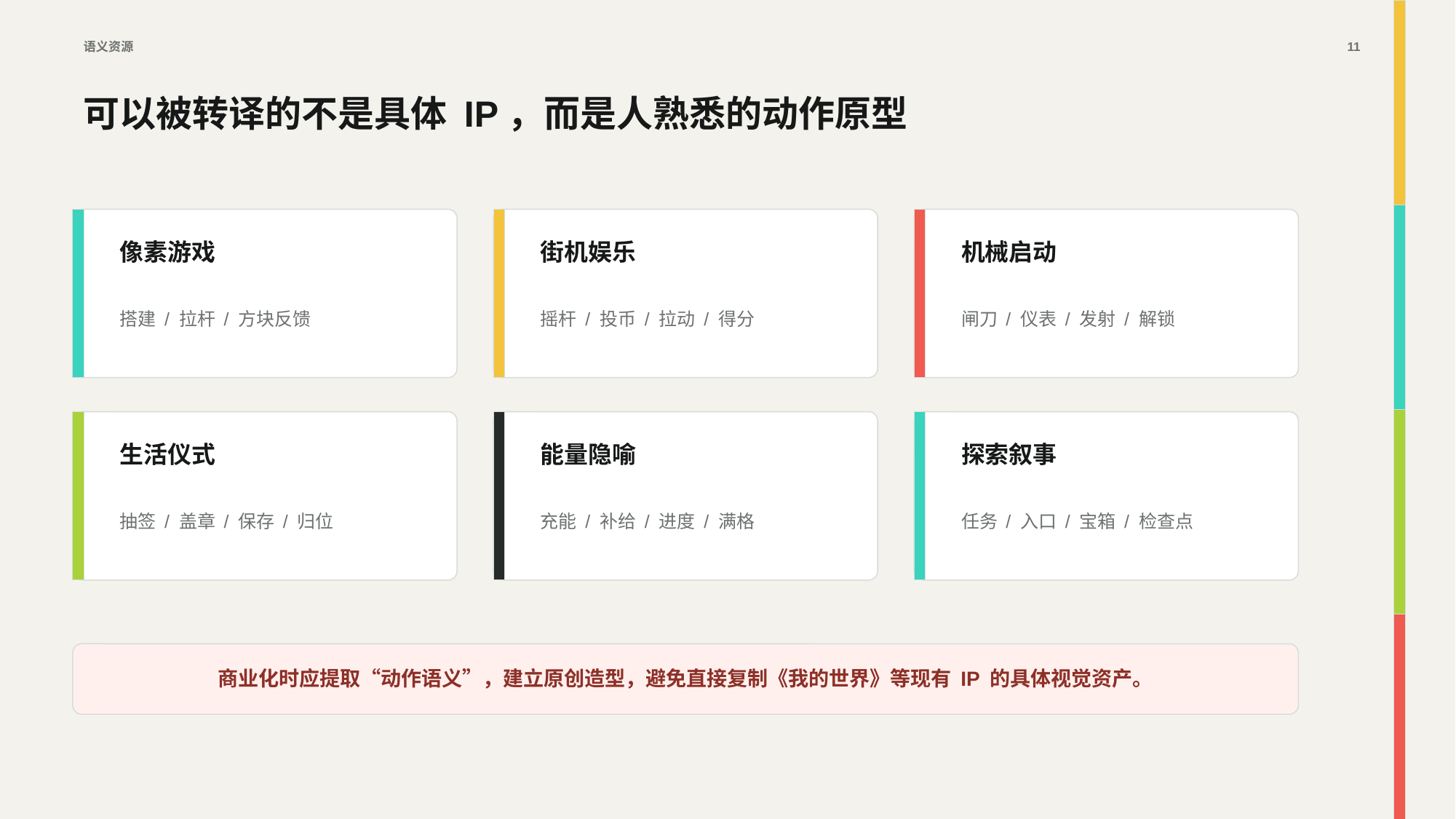

语义资源
11
可以被转译的不是具体 IP，而是人熟悉的动作原型

像素游戏
街机娱乐
机械启动
搭建 / 拉杆 / 方块反馈
摇杆 / 投币 / 拉动 / 得分
闸刀 / 仪表 / 发射 / 解锁

生活仪式
能量隐喻
探索叙事
抽签 / 盖章 / 保存 / 归位
充能 / 补给 / 进度 / 满格
任务 / 入口 / 宝箱 / 检查点

商业化时应提取“动作语义”，建立原创造型，避免直接复制《我的世界》等现有 IP 的具体视觉资产。